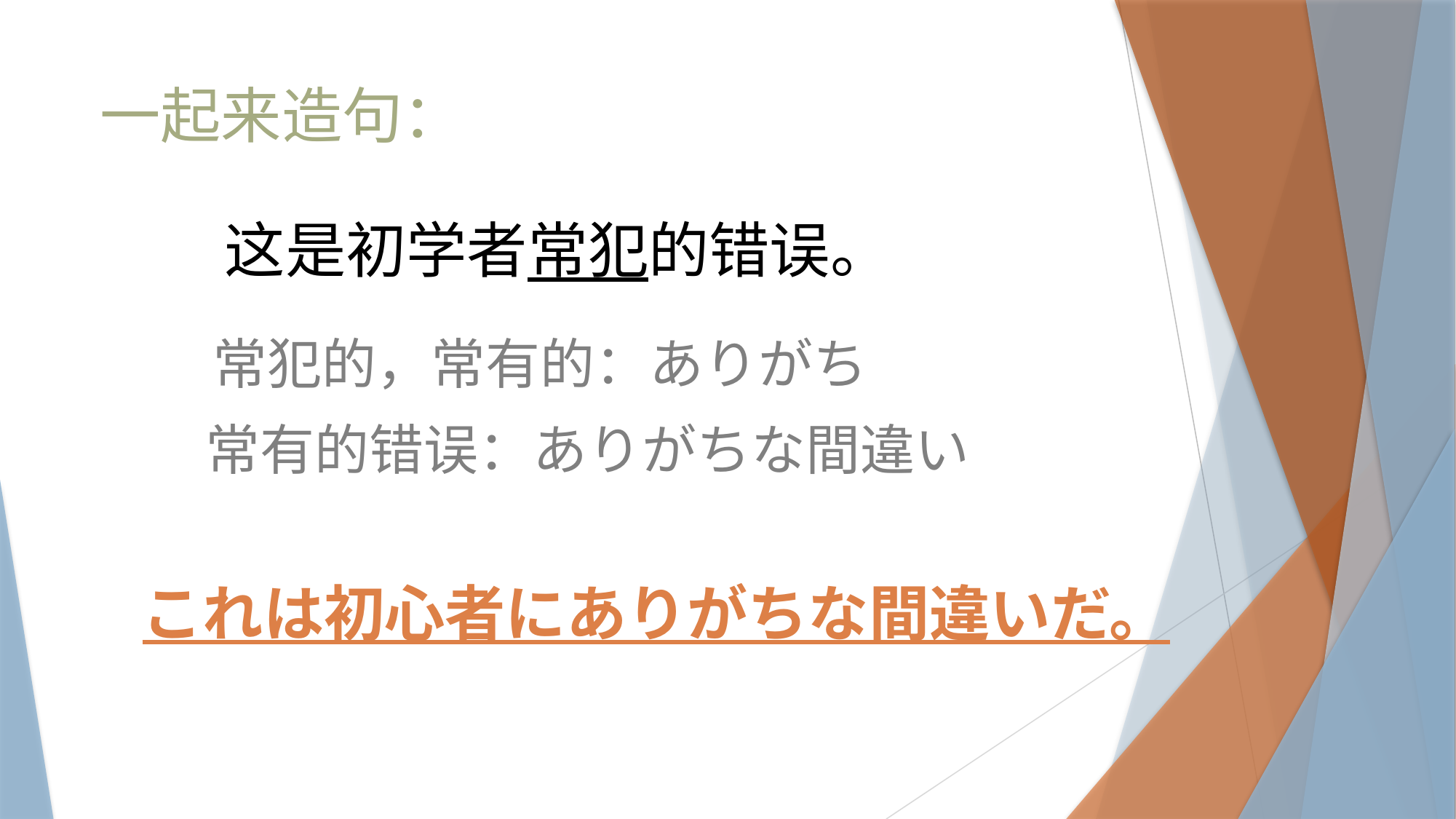

一起来造句：
这是初学者常犯的错误。
常犯的，常有的：ありがち
常有的错误：ありがちな間違い
これは初心者にありがちな間違いだ。